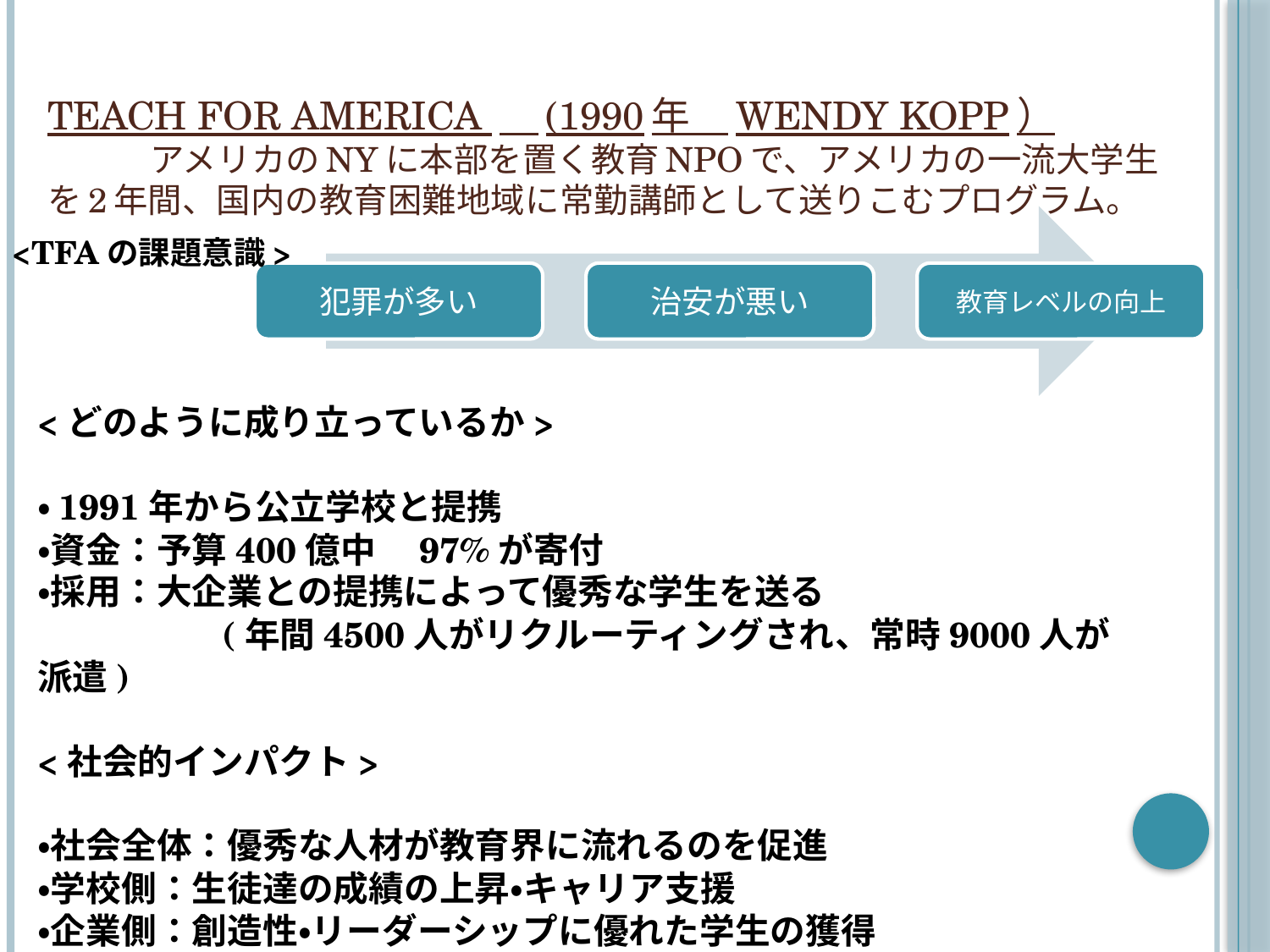

# Teach for America 　(1990年　WENDY KOPP） 　　　アメリカのNYに本部を置く教育NPOで、アメリカの一流大学生を2年間、国内の教育困難地域に常勤講師として送りこむプログラム。
犯罪が多い
治安が悪い
教育レベルの向上
<TFAの課題意識>

<どのように成り立っているか>

・1991年から公立学校と提携
・資金：予算400億中　97%が寄付
・採用：大企業との提携によって優秀な学生を送る
　　　　　(年間4500人がリクルーティングされ、常時9000人が派遣)

<社会的インパクト>

・社会全体：優秀な人材が教育界に流れるのを促進
・学校側：生徒達の成績の上昇・キャリア支援
・企業側：創造性・リーダーシップに優れた学生の獲得